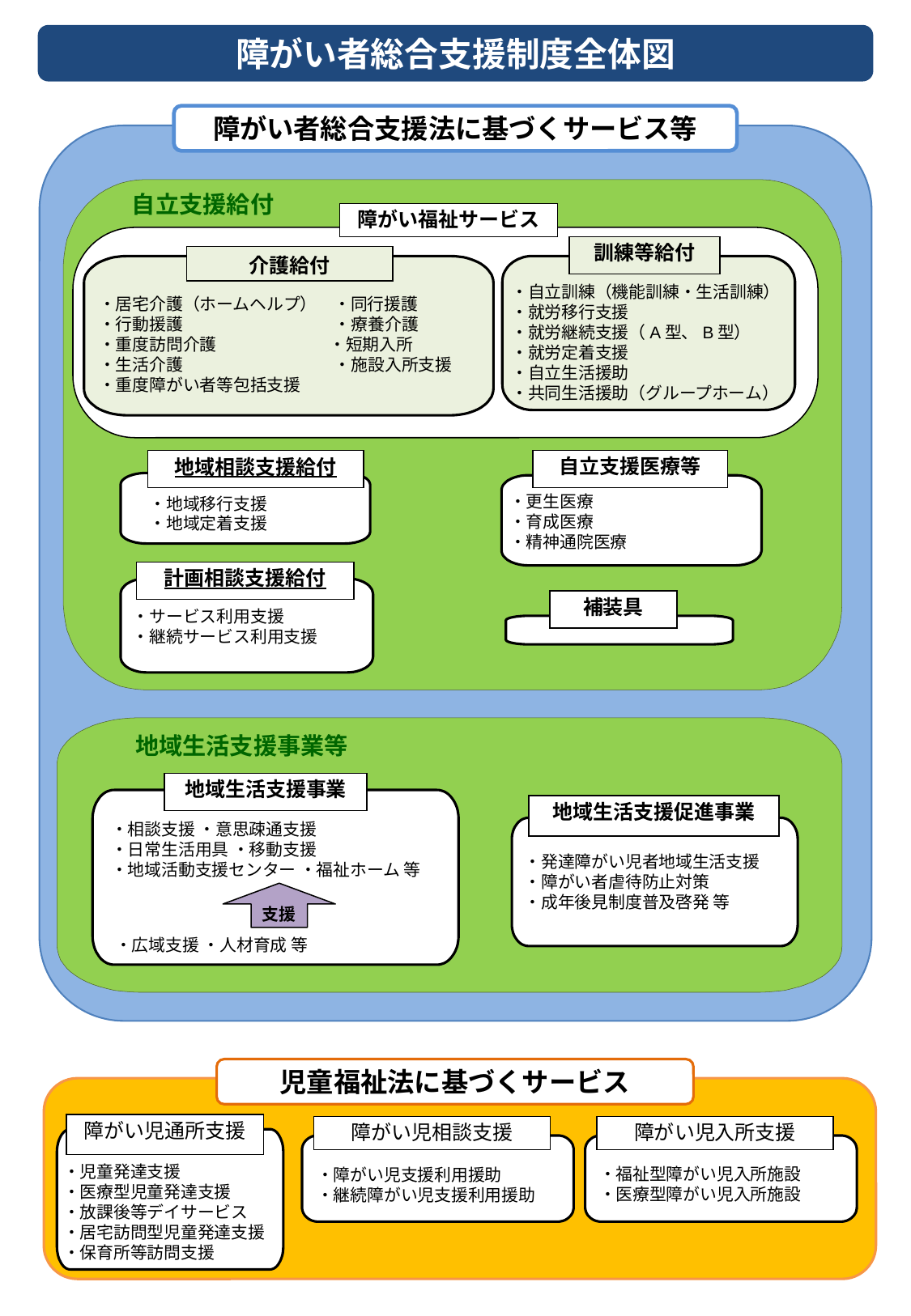

障がい者総合支援制度全体図
障がい者総合支援法に基づくサービス等

自立支援給付

障がい福祉サービス

訓練等給付

・自立訓練（機能訓練・生活訓練）
・就労移行支援
・就労継続支援（A型、B型）
・就労定着支援
・自立生活援助
・共同生活援助（グループホーム）

介護給付

・居宅介護（ホームヘルプ）　・同行援護
・行動援護　　　　　　　　　・療養介護
・重度訪問介護　　　　　　   ・短期入所
・生活介護　　　　　　　　　・施設入所支援
・重度障がい者等包括支援

地域相談支援給付

・地域移行支援
・地域定着支援
自立支援医療等

・更生医療
・育成医療
・精神通院医療
計画相談支援給付

・サービス利用支援
・継続サービス利用支援
補装具

地域生活支援事業等

地域生活支援事業

・相談支援 ・意思疎通支援　
・日常生活用具 ・移動支援
・地域活動支援センター ・福祉ホーム 等

支援
・広域支援 ・人材育成 等
地域生活支援促進事業

・発達障がい児者地域生活支援
・障がい者虐待防止対策
・成年後見制度普及啓発 等
児童福祉法に基づくサービス

障がい児通所支援

・児童発達支援
・医療型児童発達支援
・放課後等デイサービス
・居宅訪問型児童発達支援
・保育所等訪問支援

障がい児入所支援

・福祉型障がい児入所施設
・医療型障がい児入所施設

障がい児相談支援

・障がい児支援利用援助
・継続障がい児支援利用援助